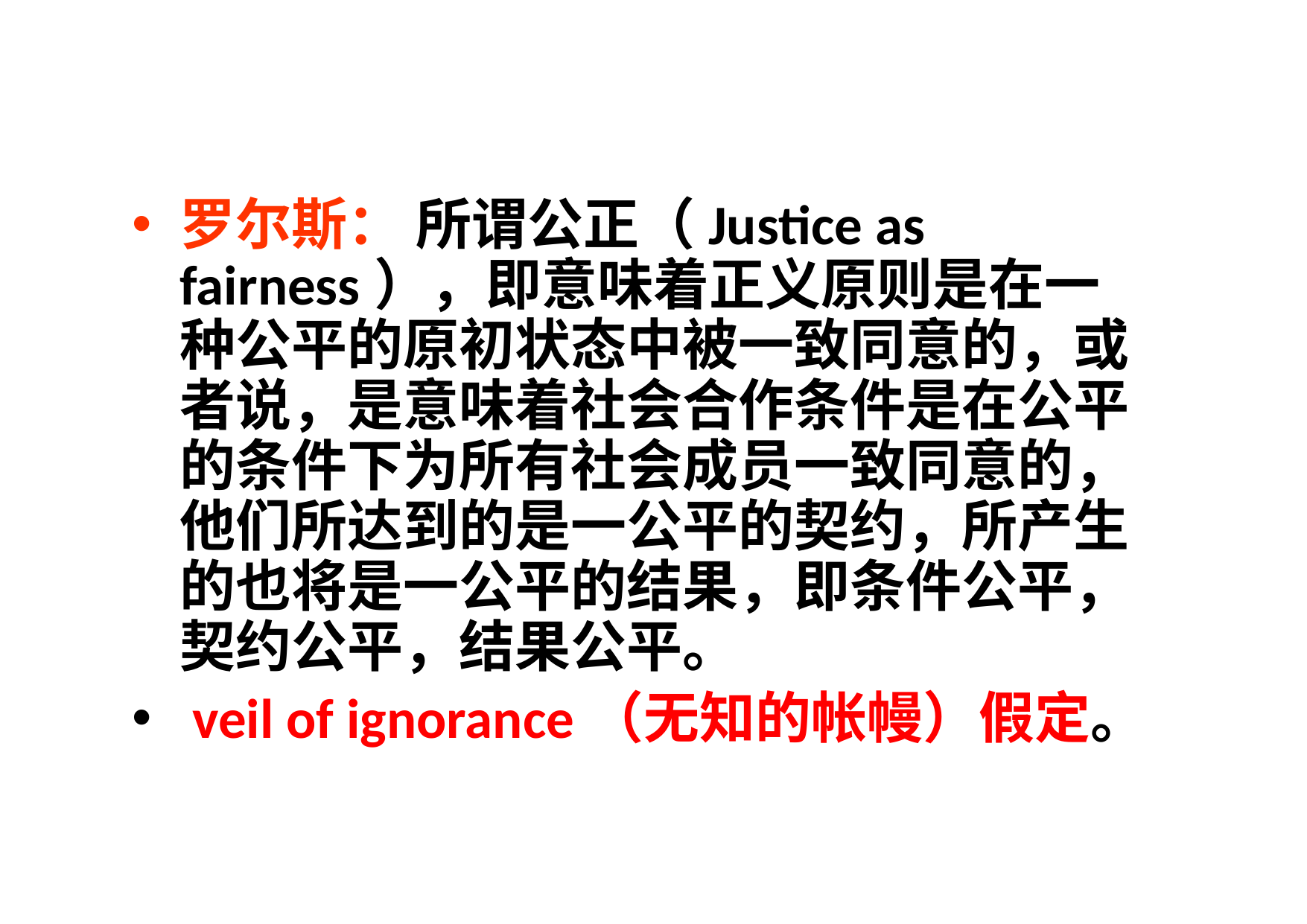

罗尔斯： 所谓公正（Justice as fairness），即意味着正义原则是在一种公平的原初状态中被一致同意的，或者说，是意味着社会合作条件是在公平的条件下为所有社会成员一致同意的，他们所达到的是一公平的契约，所产生的也将是一公平的结果，即条件公平，契约公平，结果公平。
 veil of ignorance（无知的帐幔）假定。